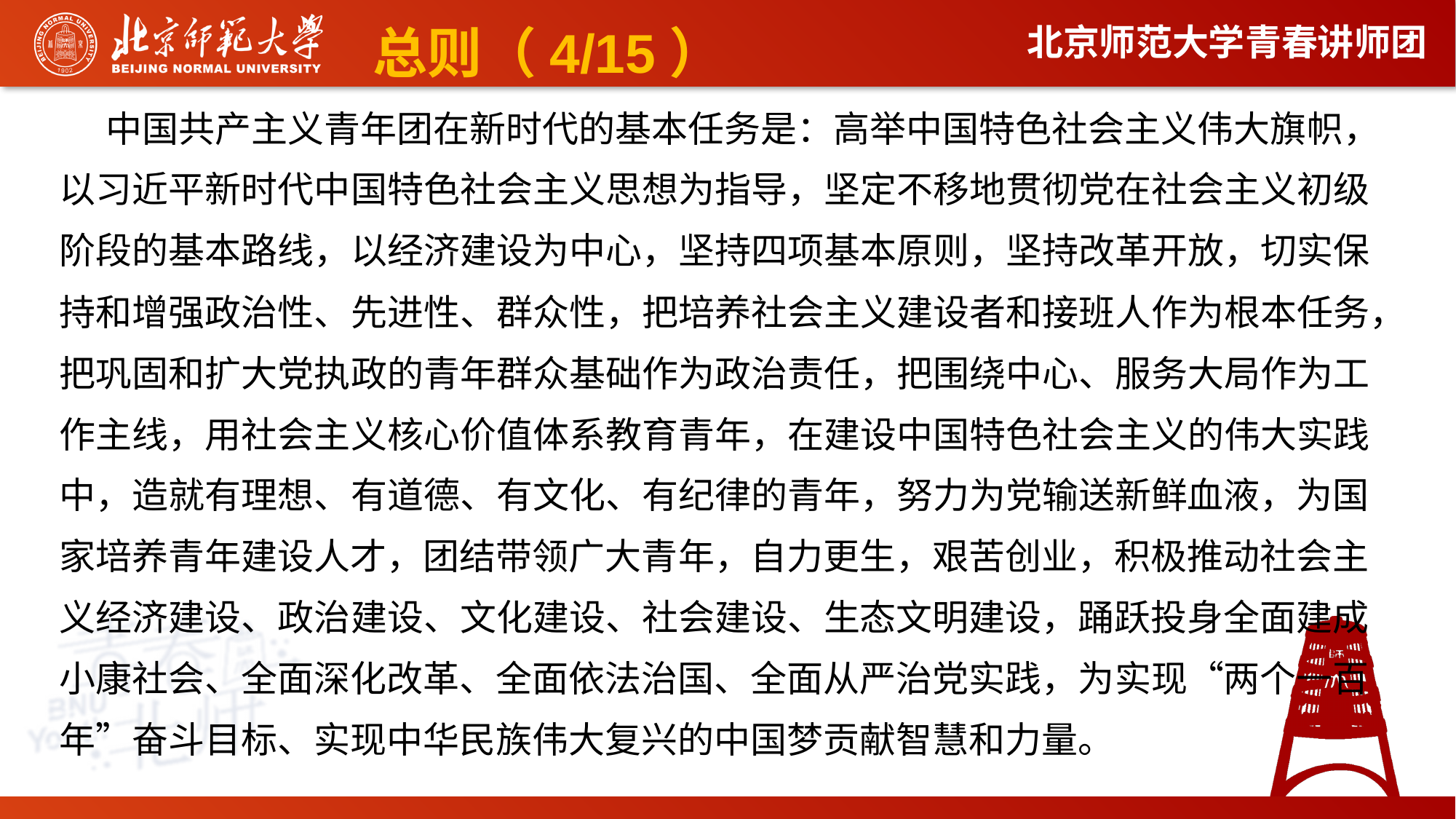

总则（4/15）

中国共产主义青年团在新时代的基本任务是：高举中国特色社会主义伟大旗帜，以习近平新时代中国特色社会主义思想为指导，坚定不移地贯彻党在社会主义初级阶段的基本路线，以经济建设为中心，坚持四项基本原则，坚持改革开放，切实保持和增强政治性、先进性、群众性，把培养社会主义建设者和接班人作为根本任务，把巩固和扩大党执政的青年群众基础作为政治责任，把围绕中心、服务大局作为工作主线，用社会主义核心价值体系教育青年，在建设中国特色社会主义的伟大实践中，造就有理想、有道德、有文化、有纪律的青年，努力为党输送新鲜血液，为国家培养青年建设人才，团结带领广大青年，自力更生，艰苦创业，积极推动社会主义经济建设、政治建设、文化建设、社会建设、生态文明建设，踊跃投身全面建成小康社会、全面深化改革、全面依法治国、全面从严治党实践，为实现“两个一百年”奋斗目标、实现中华民族伟大复兴的中国梦贡献智慧和力量。